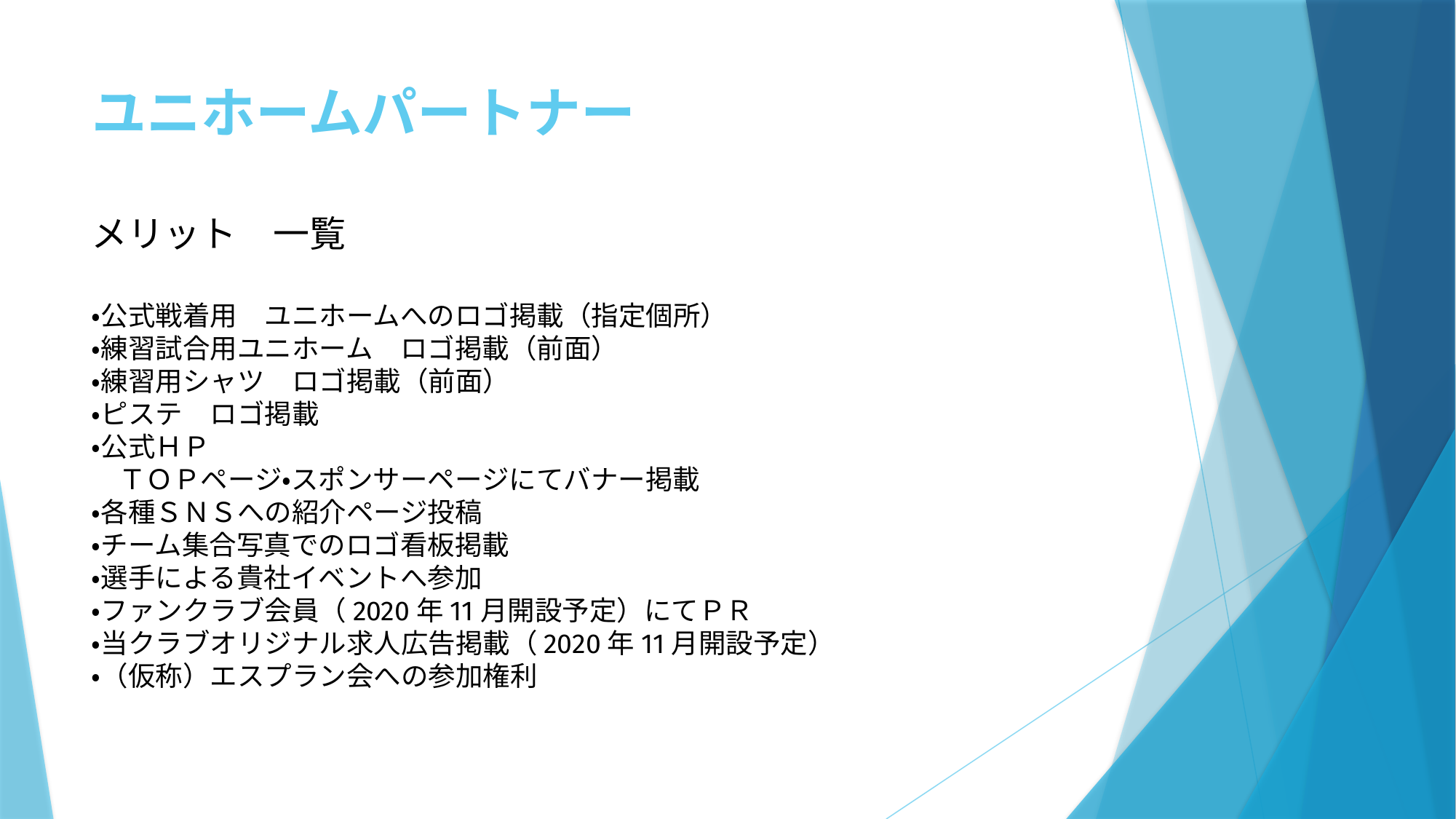

# ユニホームパートナー
メリット　一覧

・公式戦着用　ユニホームへのロゴ掲載（指定個所）
・練習試合用ユニホーム　ロゴ掲載（前面）
・練習用シャツ　ロゴ掲載（前面）
・ピステ　ロゴ掲載
・公式ＨＰ
　ＴＯＰページ・スポンサーページにてバナー掲載
・各種ＳＮＳへの紹介ページ投稿
・チーム集合写真でのロゴ看板掲載
・選手による貴社イベントへ参加
・ファンクラブ会員（2020年11月開設予定）にてＰＲ
・当クラブオリジナル求人広告掲載（2020年11月開設予定）
・（仮称）エスプラン会への参加権利